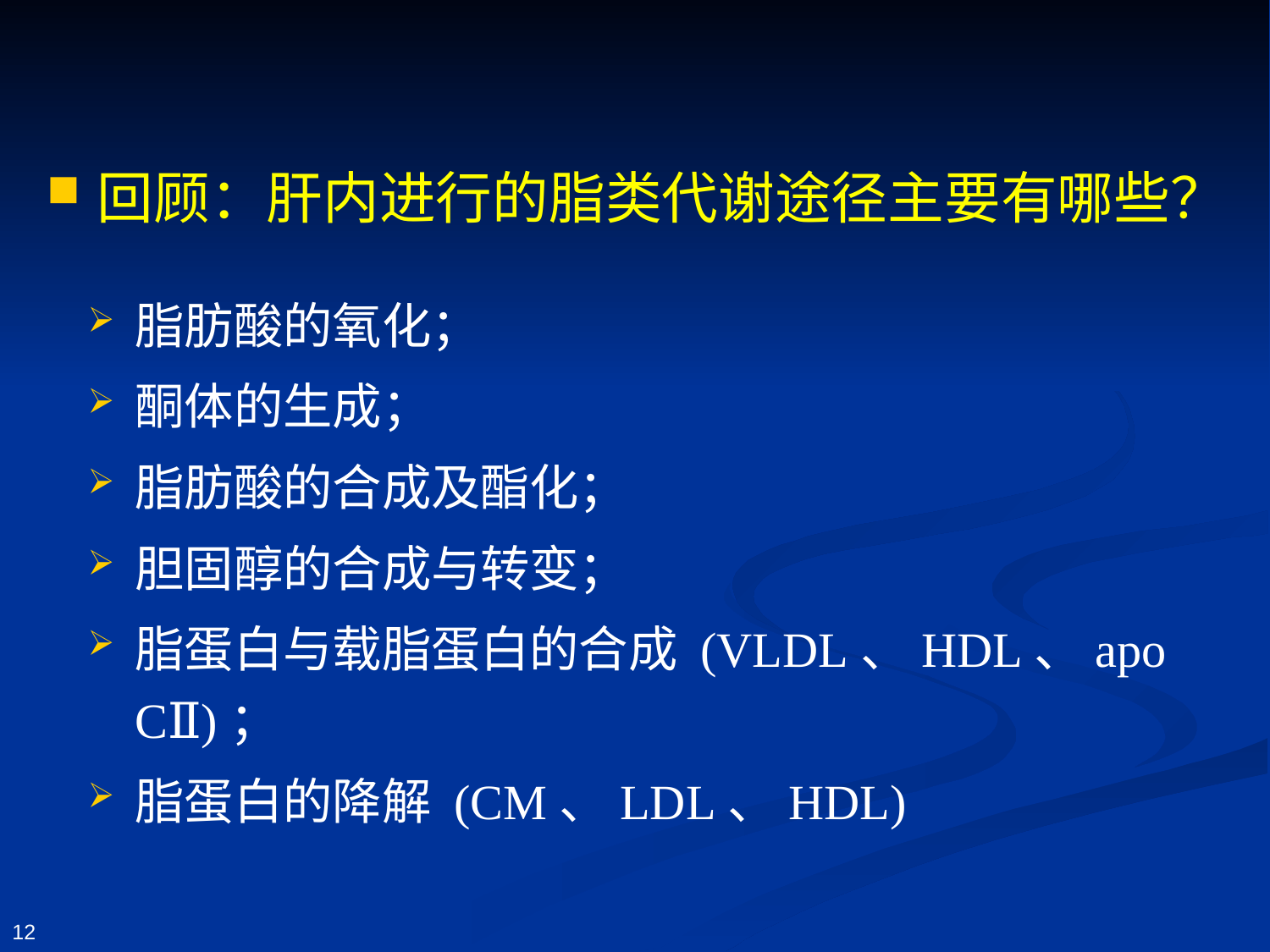

回顾：肝内进行的脂类代谢途径主要有哪些？
脂肪酸的氧化；
酮体的生成；
脂肪酸的合成及酯化；
胆固醇的合成与转变；
脂蛋白与载脂蛋白的合成 (VLDL、HDL、apo CⅡ)；
脂蛋白的降解 (CM、LDL、HDL)
12